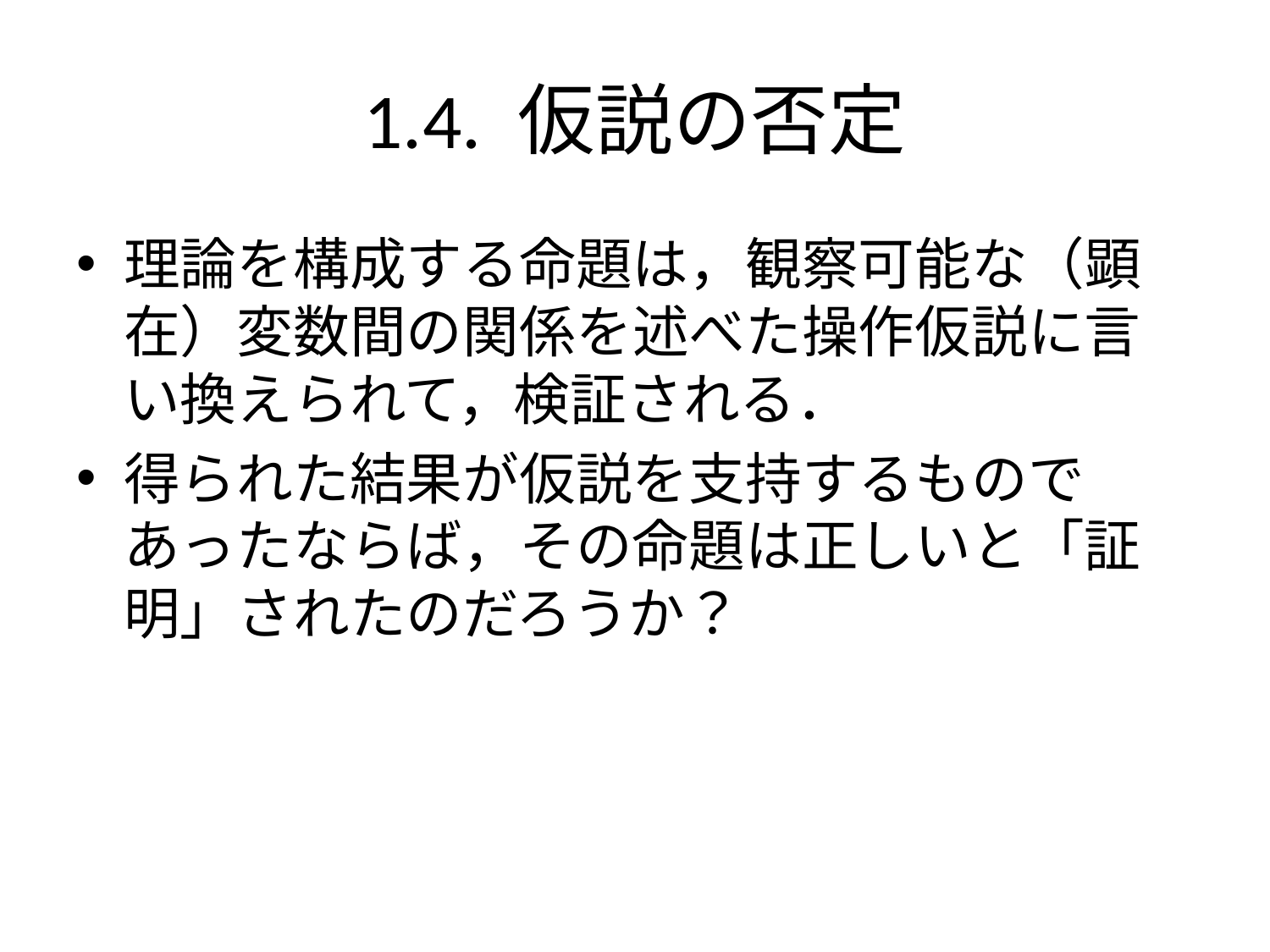

# 1.4. 仮説の否定
理論を構成する命題は，観察可能な（顕在）変数間の関係を述べた操作仮説に言い換えられて，検証される．
得られた結果が仮説を支持するものであったならば，その命題は正しいと「証明」されたのだろうか？